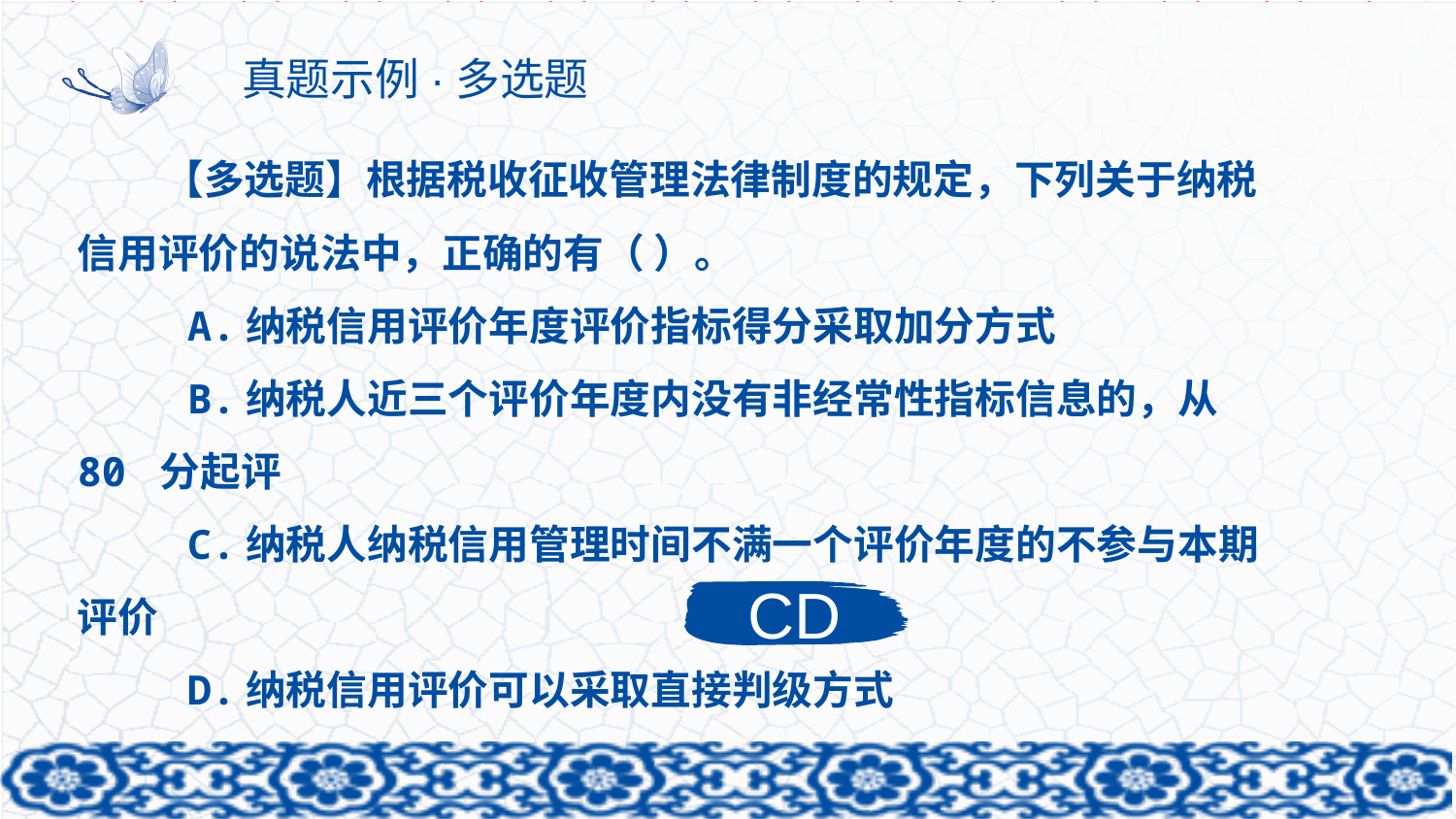

# 真题示例·多选题
【多选题】根据税收征收管理法律制度的规定，下列关于纳税信用评价的说法中，正确的有（ ）。
 A.纳税信用评价年度评价指标得分采取加分方式
 B.纳税人近三个评价年度内没有非经常性指标信息的，从 80 分起评
 C.纳税人纳税信用管理时间不满一个评价年度的不参与本期评价
 D.纳税信用评价可以采取直接判级方式
CD